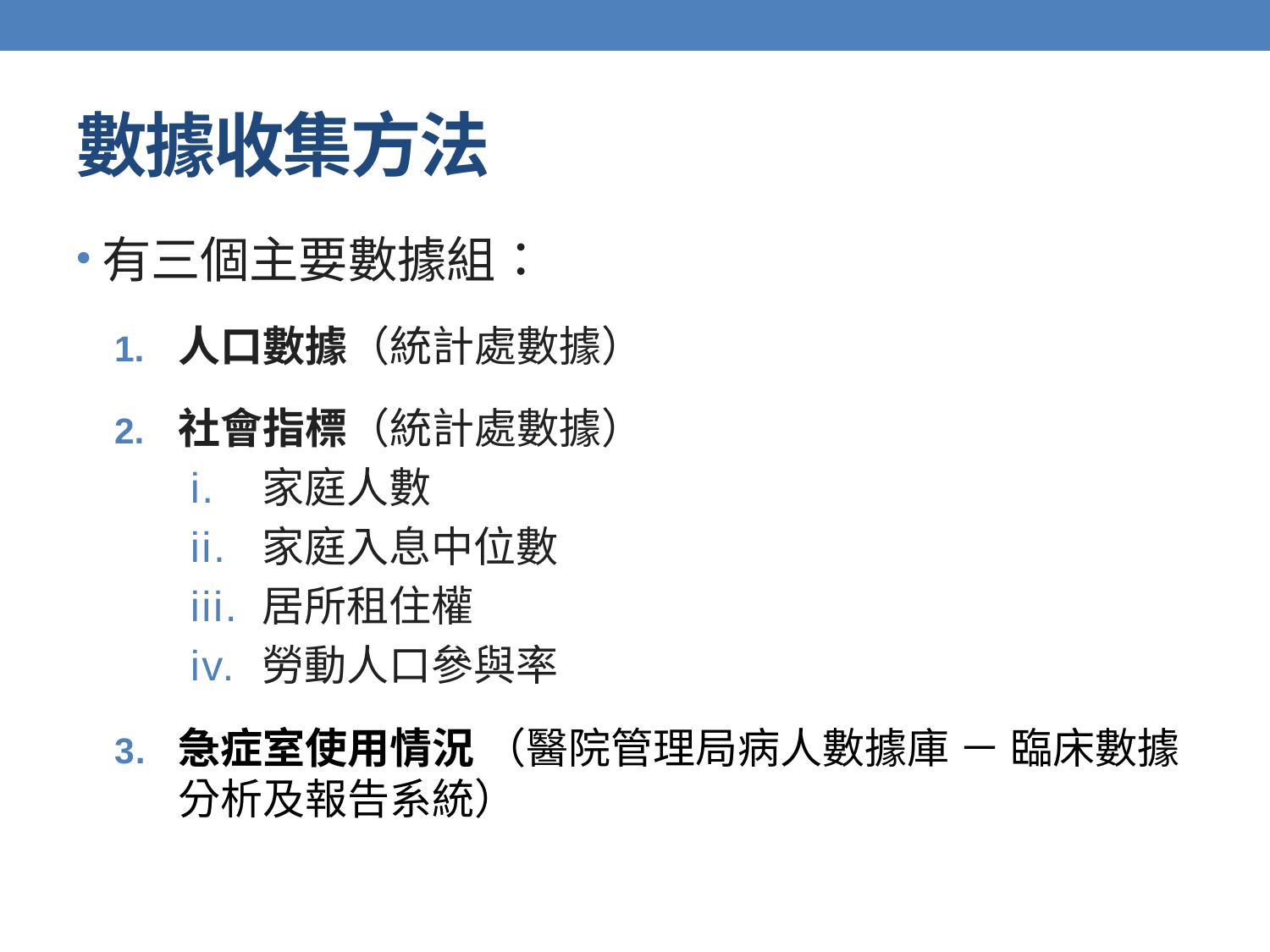

# 數據收集方法
有三個主要數據組：
人口數據（統計處數據）
社會指標（統計處數據）
家庭人數
家庭入息中位數
居所租住權
勞動人口參與率
急症室使用情況 （醫院管理局病人數據庫 － 臨床數據分析及報告系統）